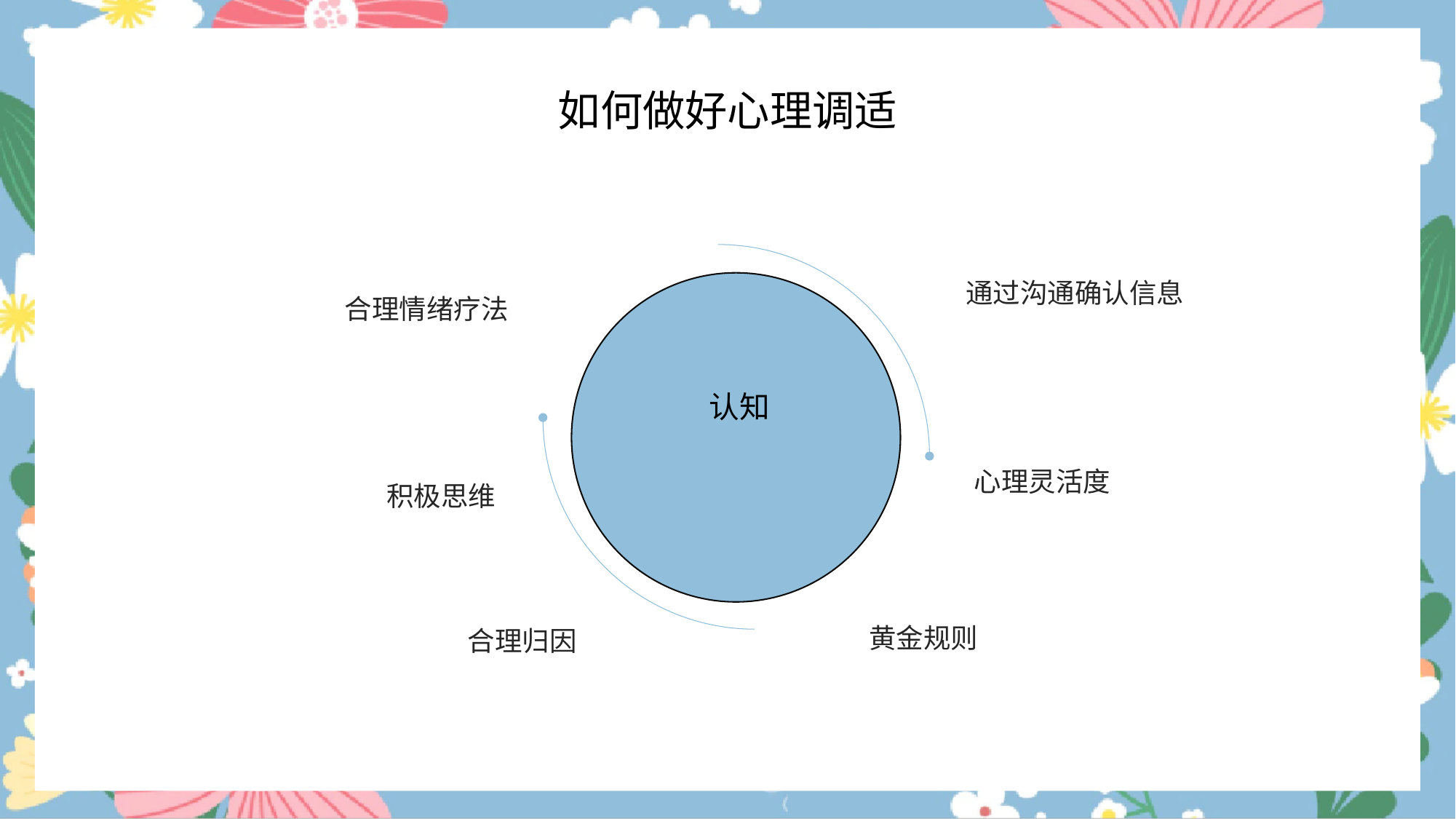

如何做好心理调适

通过沟通确认信息
合理情绪疗法

认知
心理灵活度
积极思维
黄金规则
合理归因